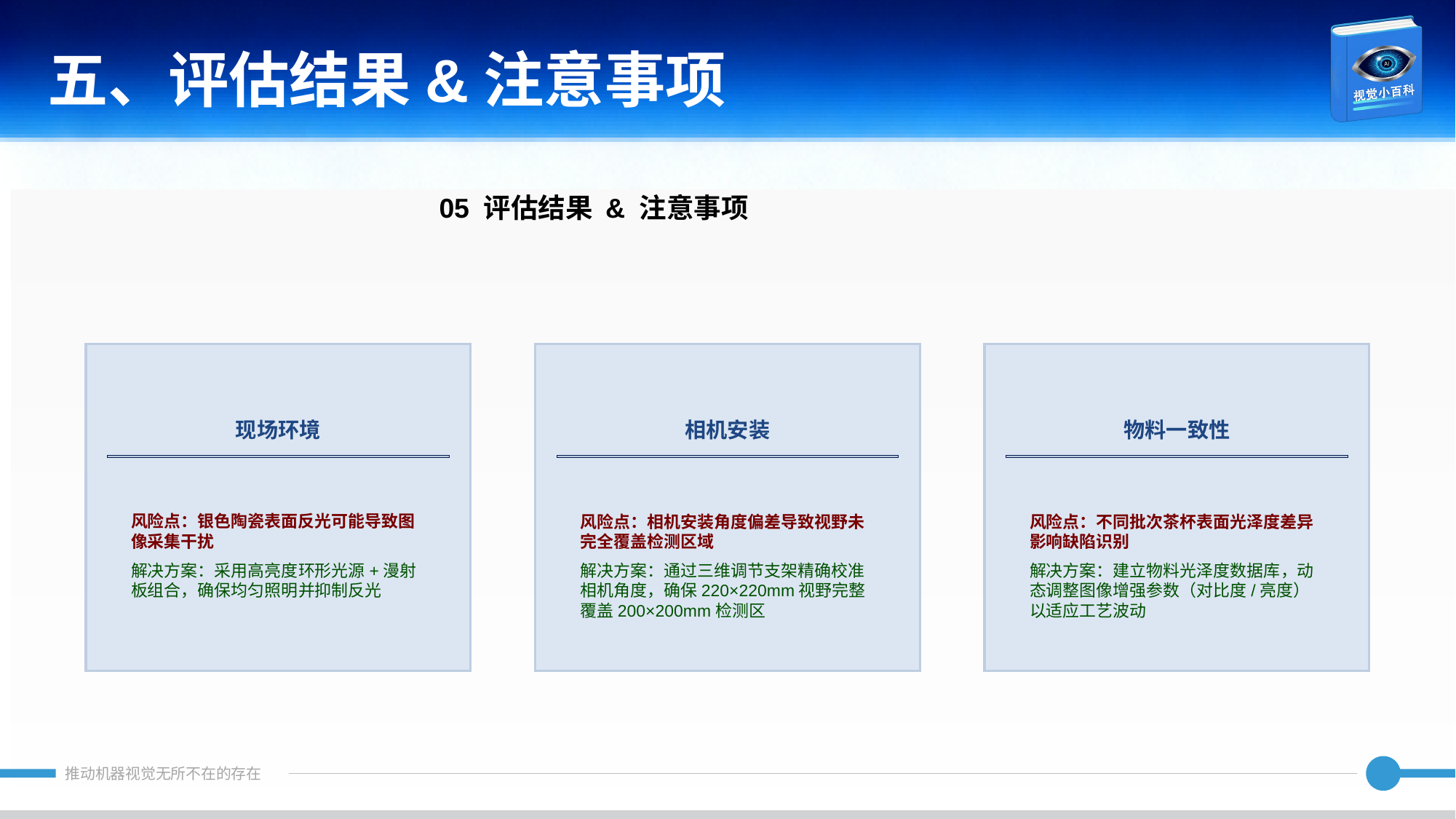

五、评估结果&注意事项

05 评估结果 & 注意事项

现场环境

相机安装

物料一致性

风险点：银色陶瓷表面反光可能导致图像采集干扰
解决方案：采用高亮度环形光源+漫射板组合，确保均匀照明并抑制反光

风险点：相机安装角度偏差导致视野未完全覆盖检测区域
解决方案：通过三维调节支架精确校准相机角度，确保220×220mm视野完整覆盖200×200mm检测区

风险点：不同批次茶杯表面光泽度差异影响缺陷识别
解决方案：建立物料光泽度数据库，动态调整图像增强参数（对比度/亮度）以适应工艺波动
11